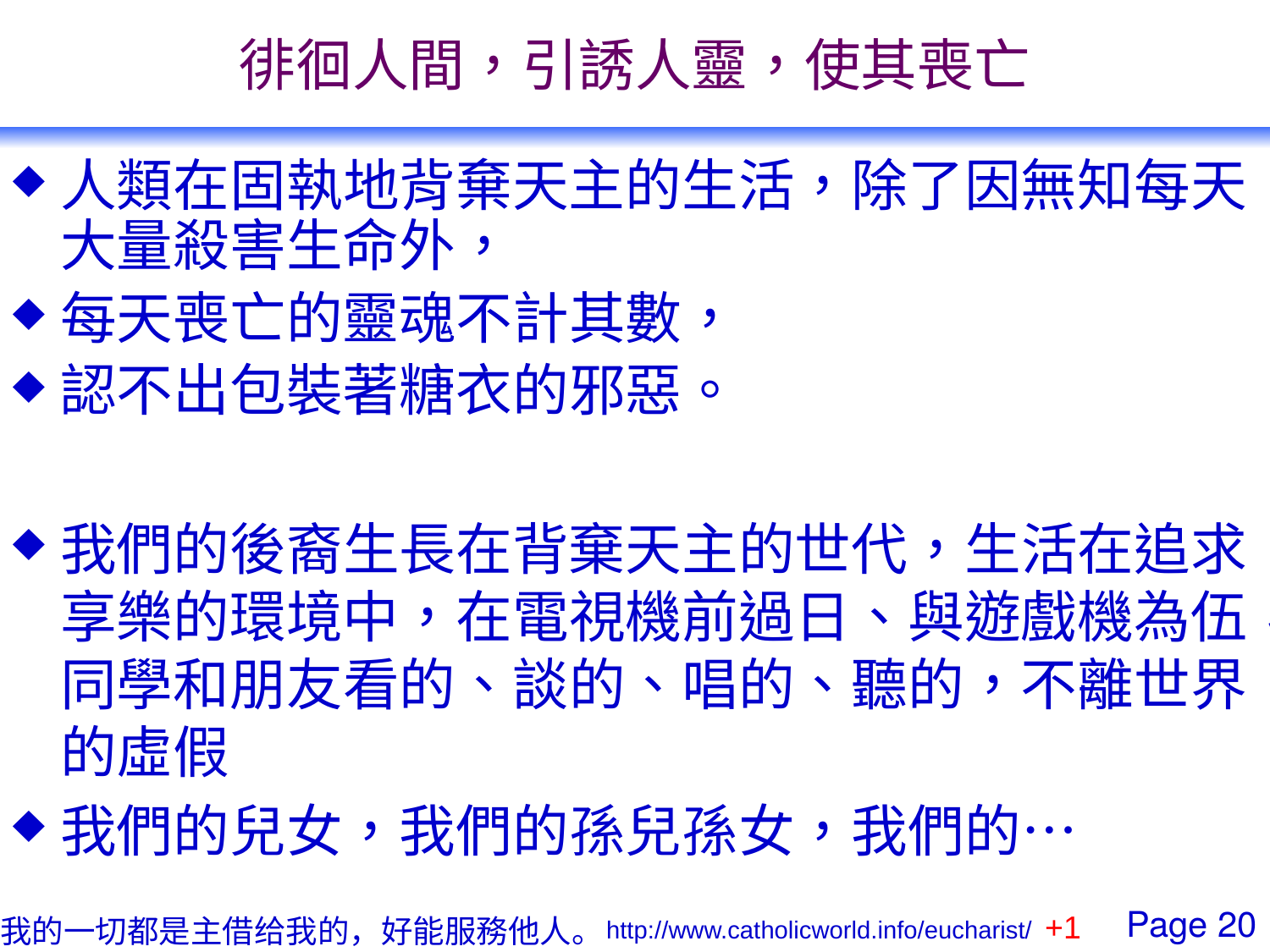

# 徘徊人間，引誘人靈，使其喪亡
人類在固執地背棄天主的生活，除了因無知每天大量殺害生命外，
每天喪亡的靈魂不計其數，
認不出包裝著糖衣的邪惡。

我們的後裔生長在背棄天主的世代，生活在追求享樂的環境中，在電視機前過日、與遊戲機為伍，同學和朋友看的、談的、唱的、聽的，不離世界的虛假
我們的兒女，我們的孫兒孫女，我們的…

+1